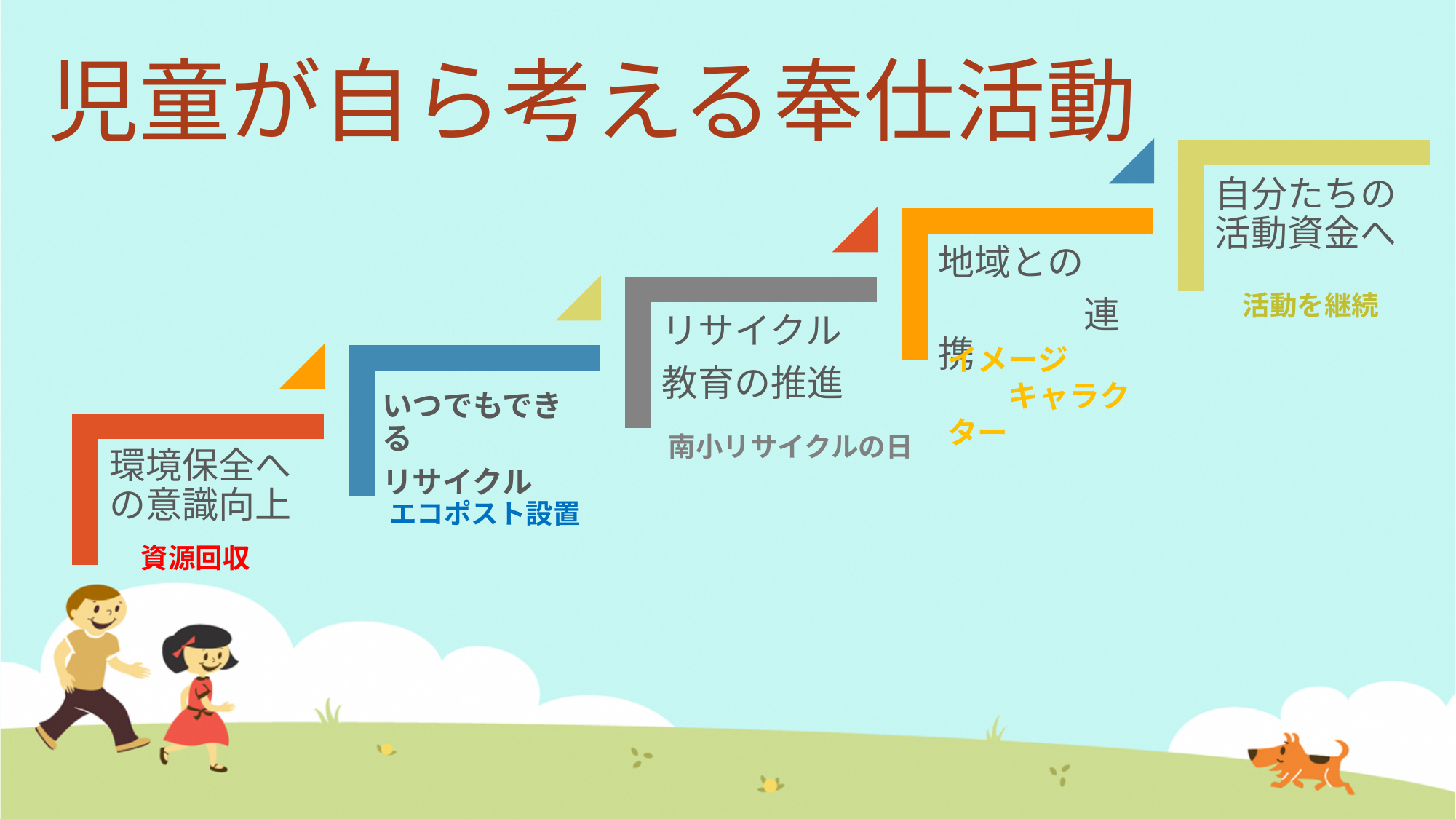

# 児童が自ら考える奉仕活動

自分たちの活動資金​​へ
活動を継続

地域との
　　　　連携
イメージ
　　キャラクター

リサイクル
教育の推進
南小リサイクルの日

いつでもできる
リサイクル
エコポスト設置

環境保全への意識向上
資源回収